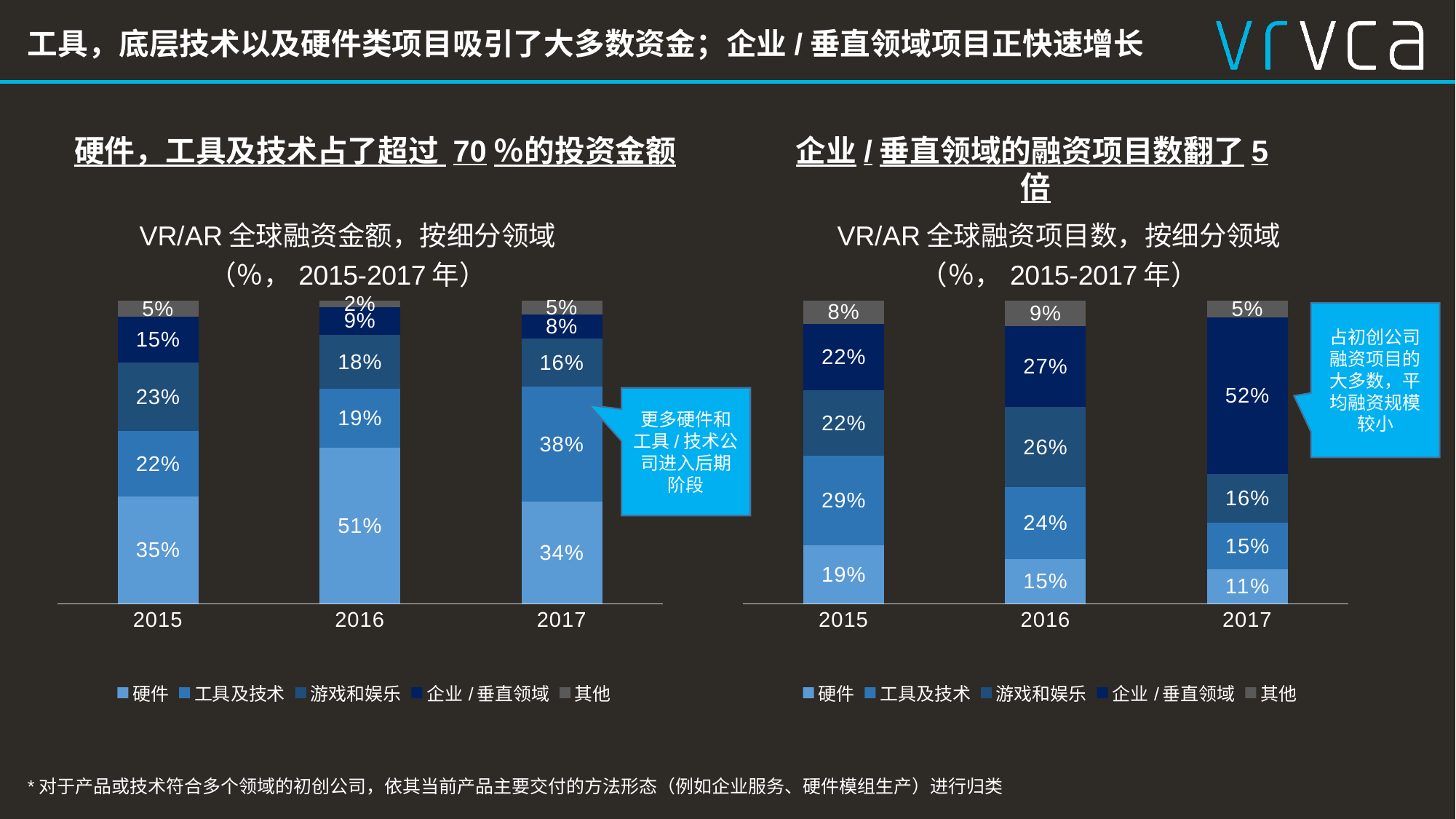

工具，底层技术以及硬件类项目吸引了大多数资金；企业/垂直领域项目正快速增长
硬件，工具及技术占了超过 70％的投资金额
企业/垂直领域的融资项目数翻了5倍

### Chart: VR/AR全球融资金额，按细分领域 （％，2015-2017年）

| Category | 硬件 | 工具及技术 | 游戏和娱乐 | 企业/垂直领域 | 其他 |
|---|---|---|---|---|---|
| 2015 | 0.354162391177551 | 0.215695950616751 | 0.225672241904474 | 0.150537496489598 | 0.0539319198116265 |
| 2016 | 0.514527078780626 | 0.194551378610552 | 0.17845296700803 | 0.0908875035852332 | 0.0215810720155586 |
| 2017 | 0.337134125633071 | 0.378855395797702 | 0.157692339302668 | 0.0806393030123633 | 0.0456788362541952 |

### Chart: VR/AR全球融资项目数，按细分领域 （％，2015-2017年）

| Category | 硬件 | 工具及技术 | 游戏和娱乐 | 企业/垂直领域 | 其他 |
|---|---|---|---|---|---|
| 2015 | 0.192307692307692 | 0.294871794871795 | 0.217948717948718 | 0.217948717948718 | 0.0769230769230769 |
| 2016 | 0.147268408551069 | 0.237529691211401 | 0.263657957244656 | 0.26603325415677 | 0.0855106888361045 |
| 2017 | 0.113684210526316 | 0.153684210526316 | 0.16 | 0.517894736842105 | 0.0547368421052632 |
占初创公司融资项目的大多数，平均融资规模较小
更多硬件和工具/技术公司进入后期阶段
*对于产品或技术符合多个领域的初创公司，依其当前产品主要交付的方法形态（例如企业服务、硬件模组生产）进行归类